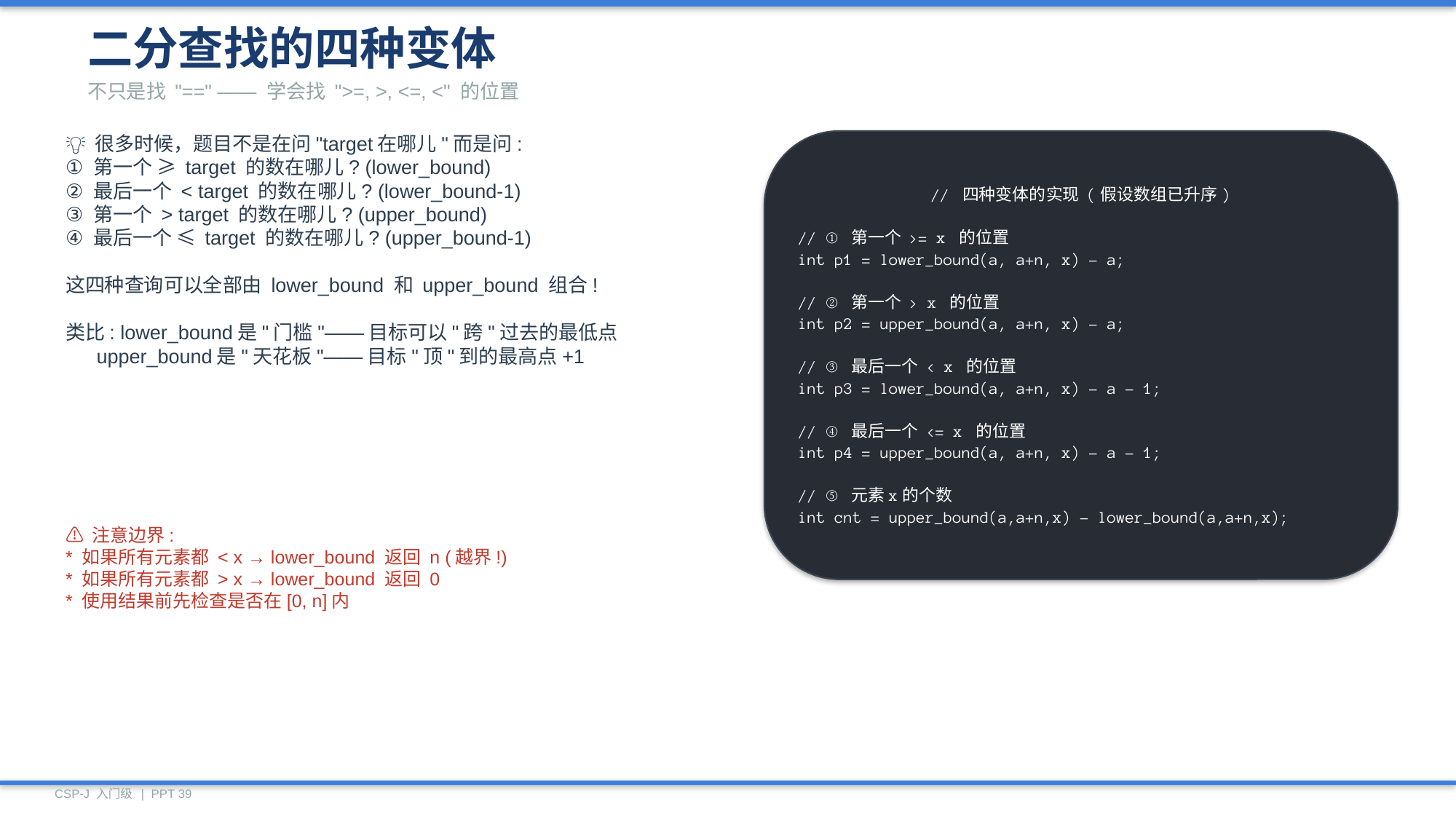

二分查找的四种变体
不只是找 "==" —— 学会找 ">=, >, <=, <" 的位置
💡 很多时候，题目不是在问"target在哪儿"而是问:
① 第一个 ≥ target 的数在哪儿? (lower_bound)
② 最后一个 < target 的数在哪儿? (lower_bound-1)
③ 第一个 > target 的数在哪儿? (upper_bound)
④ 最后一个 ≤ target 的数在哪儿? (upper_bound-1)
这四种查询可以全部由 lower_bound 和 upper_bound 组合!
类比: lower_bound是"门槛"——目标可以"跨"过去的最低点
      upper_bound是"天花板"——目标"顶"到的最高点+1
// 四种变体的实现 (假设数组已升序)

// ① 第一个 >= x 的位置
int p1 = lower_bound(a, a+n, x) - a;

// ② 第一个 > x 的位置
int p2 = upper_bound(a, a+n, x) - a;

// ③ 最后一个 < x 的位置
int p3 = lower_bound(a, a+n, x) - a - 1;

// ④ 最后一个 <= x 的位置
int p4 = upper_bound(a, a+n, x) - a - 1;

// ⑤ 元素x的个数
int cnt = upper_bound(a,a+n,x) - lower_bound(a,a+n,x);
⚠️ 注意边界:
* 如果所有元素都 < x → lower_bound 返回 n (越界!)
* 如果所有元素都 > x → lower_bound 返回 0
* 使用结果前先检查是否在[0, n]内

CSP-J 入门级  |  PPT 39